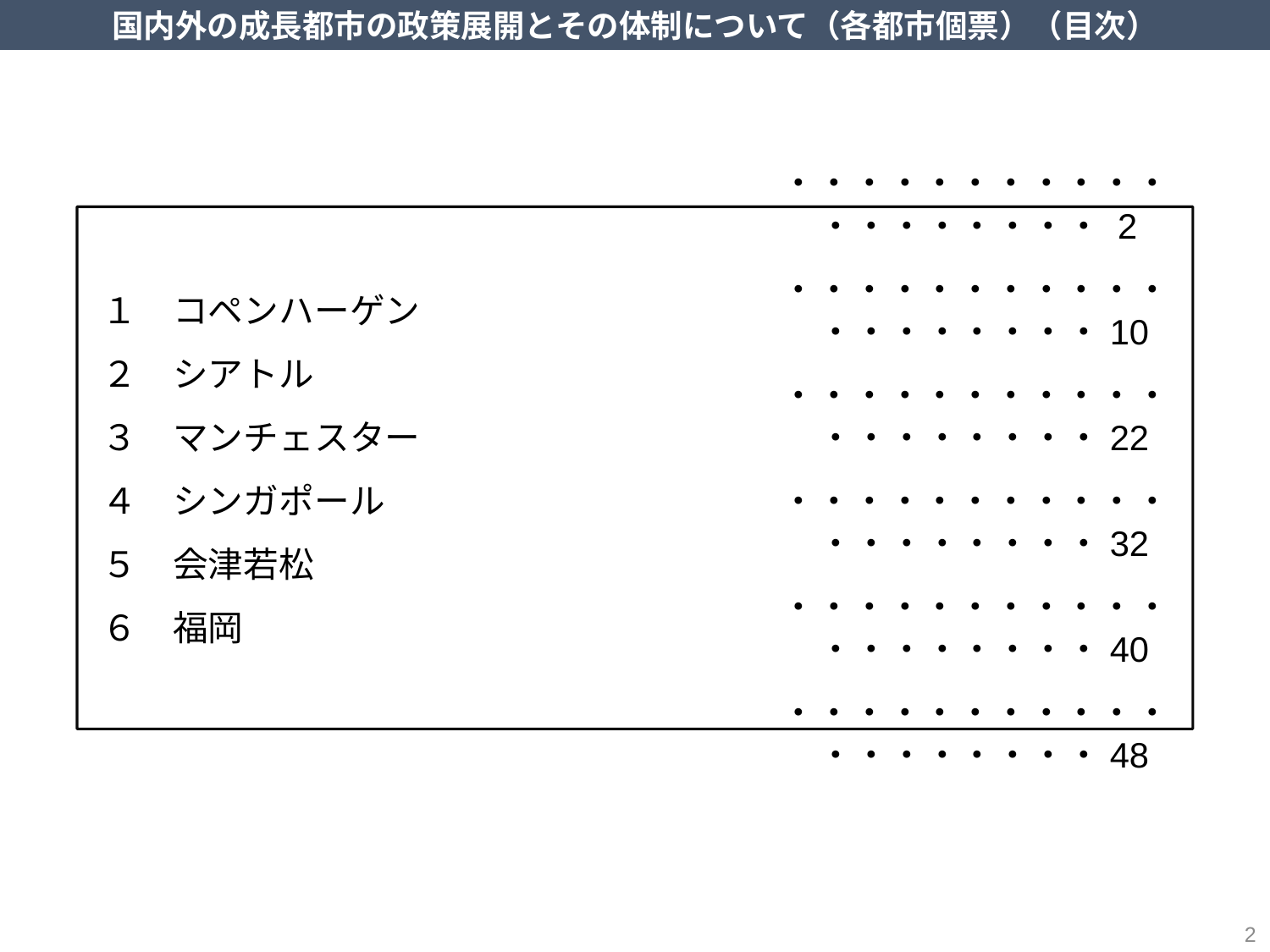

国内外の成長都市の政策展開とその体制について（各都市個票）（目次）
・・・・・・・・・・・・・・・・・・・ 2
・・・・・・・・・・・・・・・・・・・10
・・・・・・・・・・・・・・・・・・・22
・・・・・・・・・・・・・・・・・・・32
・・・・・・・・・・・・・・・・・・・40
・・・・・・・・・・・・・・・・・・・48
１　コペンハーゲン
２　シアトル
３　マンチェスター
４　シンガポール
５　会津若松
６　福岡
2